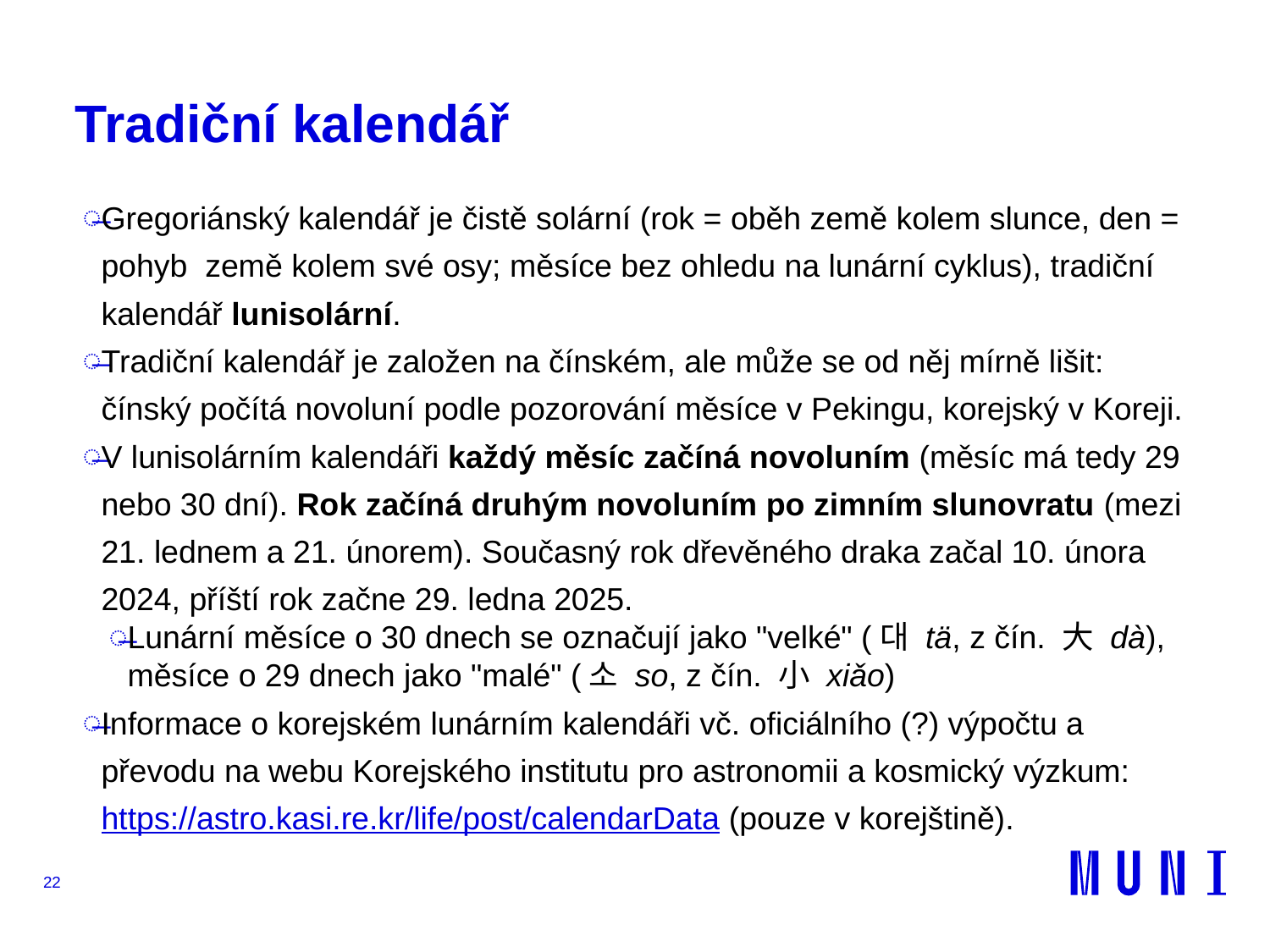

# Tradiční kalendář
Gregoriánský kalendář je čistě solární (rok = oběh země kolem slunce, den = pohyb  země kolem své osy; měsíce bez ohledu na lunární cyklus), tradiční kalendář lunisolární.
Tradiční kalendář je založen na čínském, ale může se od něj mírně lišit: čínský počítá novoluní podle pozorování měsíce v Pekingu, korejský v Koreji.
V lunisolárním kalendáři každý měsíc začíná novoluním (měsíc má tedy 29 nebo 30 dní). Rok začíná druhým novoluním po zimním slunovratu (mezi 21. lednem a 21. únorem). Současný rok dřevěného draka začal 10. února 2024, příští rok začne 29. ledna 2025.
Lunární měsíce o 30 dnech se označují jako "velké" (대 tä, z čín. 大 dà), měsíce o 29 dnech jako "malé" (소 so, z čín. 小 xiǎo)
Informace o korejském lunárním kalendáři vč. oficiálního (?) výpočtu a převodu na webu Korejského institutu pro astronomii a kosmický výzkum: https://astro.kasi.re.kr/life/post/calendarData (pouze v korejštině).
22